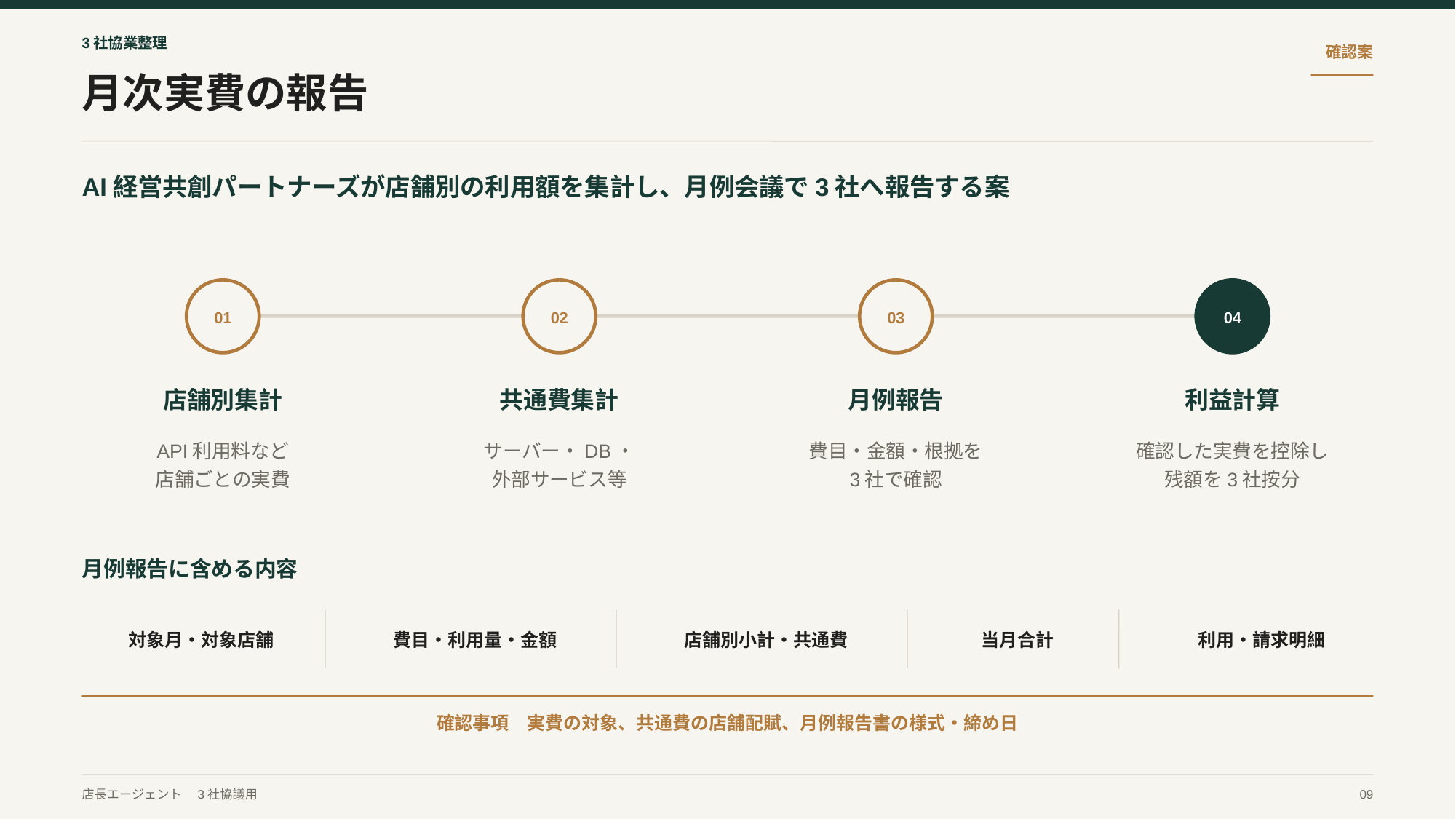

3社協業整理
確認案
月次実費の報告

AI経営共創パートナーズが店舗別の利用額を集計し、月例会議で3社へ報告する案

01
02
03
04

店舗別集計
共通費集計
月例報告
利益計算
API利用料など
店舗ごとの実費
サーバー・DB・
外部サービス等
費目・金額・根拠を
3社で確認
確認した実費を控除し
残額を3社按分
月例報告に含める内容

対象月・対象店舗
費目・利用量・金額
店舗別小計・共通費
当月合計
利用・請求明細

確認事項　実費の対象、共通費の店舗配賦、月例報告書の様式・締め日

店長エージェント　3社協議用
09